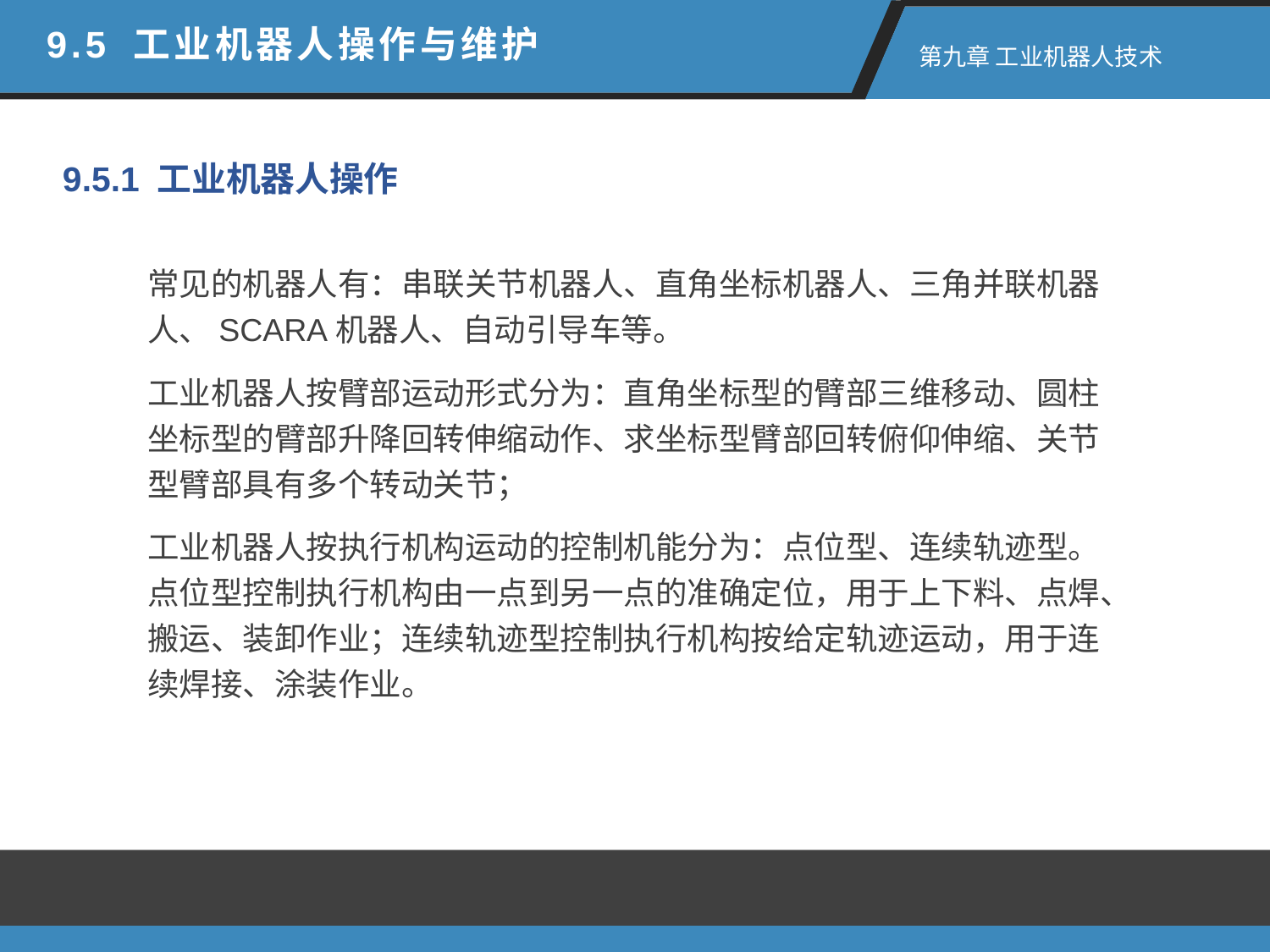

9.5 工业机器人操作与维护
第九章 工业机器人技术
9.5.1 工业机器人操作
常见的机器人有：串联关节机器人、直角坐标机器人、三角并联机器人、SCARA机器人、自动引导车等。
工业机器人按臂部运动形式分为：直角坐标型的臂部三维移动、圆柱坐标型的臂部升降回转伸缩动作、求坐标型臂部回转俯仰伸缩、关节型臂部具有多个转动关节；
工业机器人按执行机构运动的控制机能分为：点位型、连续轨迹型。点位型控制执行机构由一点到另一点的准确定位，用于上下料、点焊、搬运、装卸作业；连续轨迹型控制执行机构按给定轨迹运动，用于连续焊接、涂装作业。